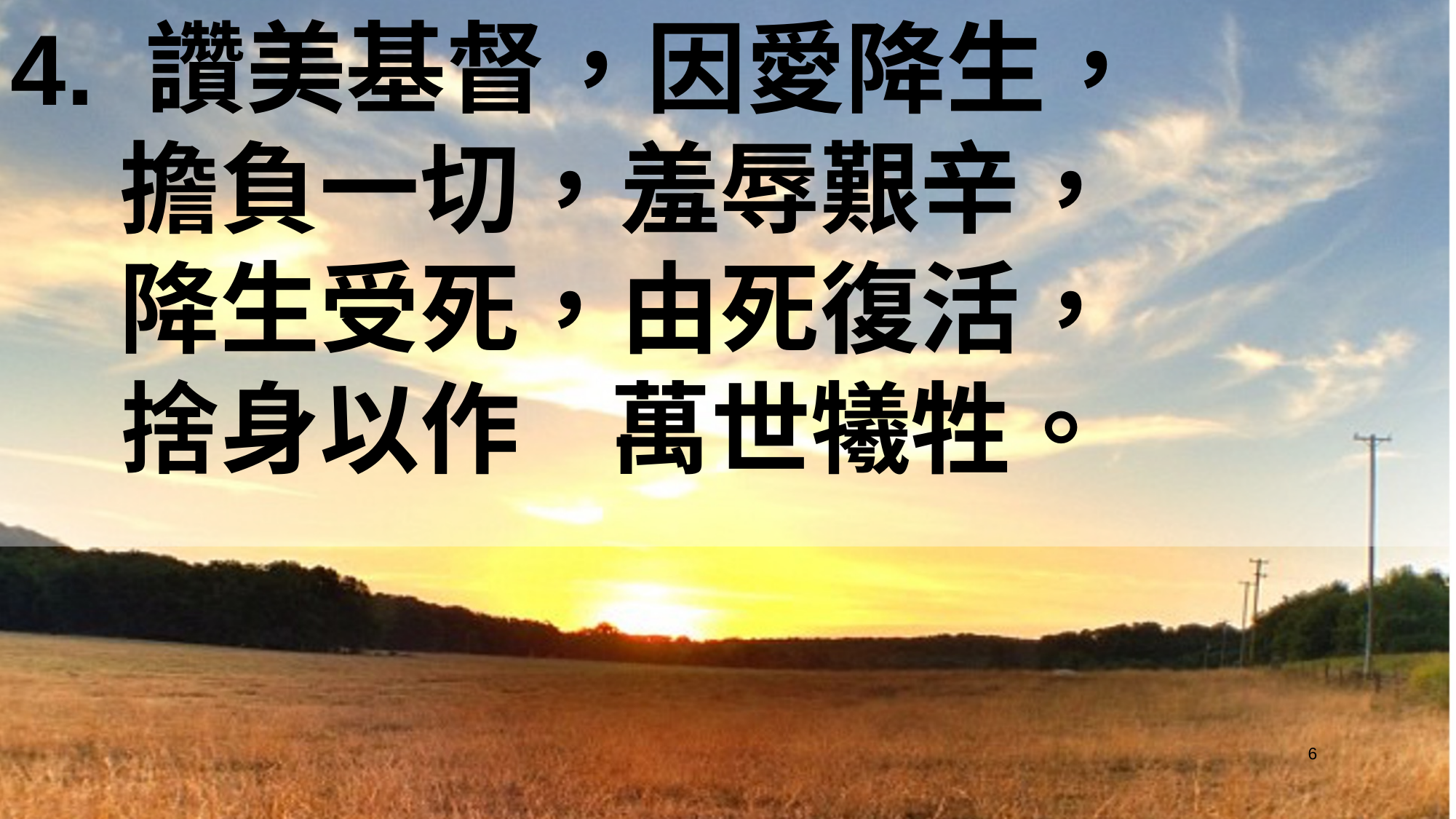

4. 讚美基督，因愛降生，
	擔負一切，羞辱艱辛，
	降生受死，由死復活，
	捨身以作    萬世犧牲。

6